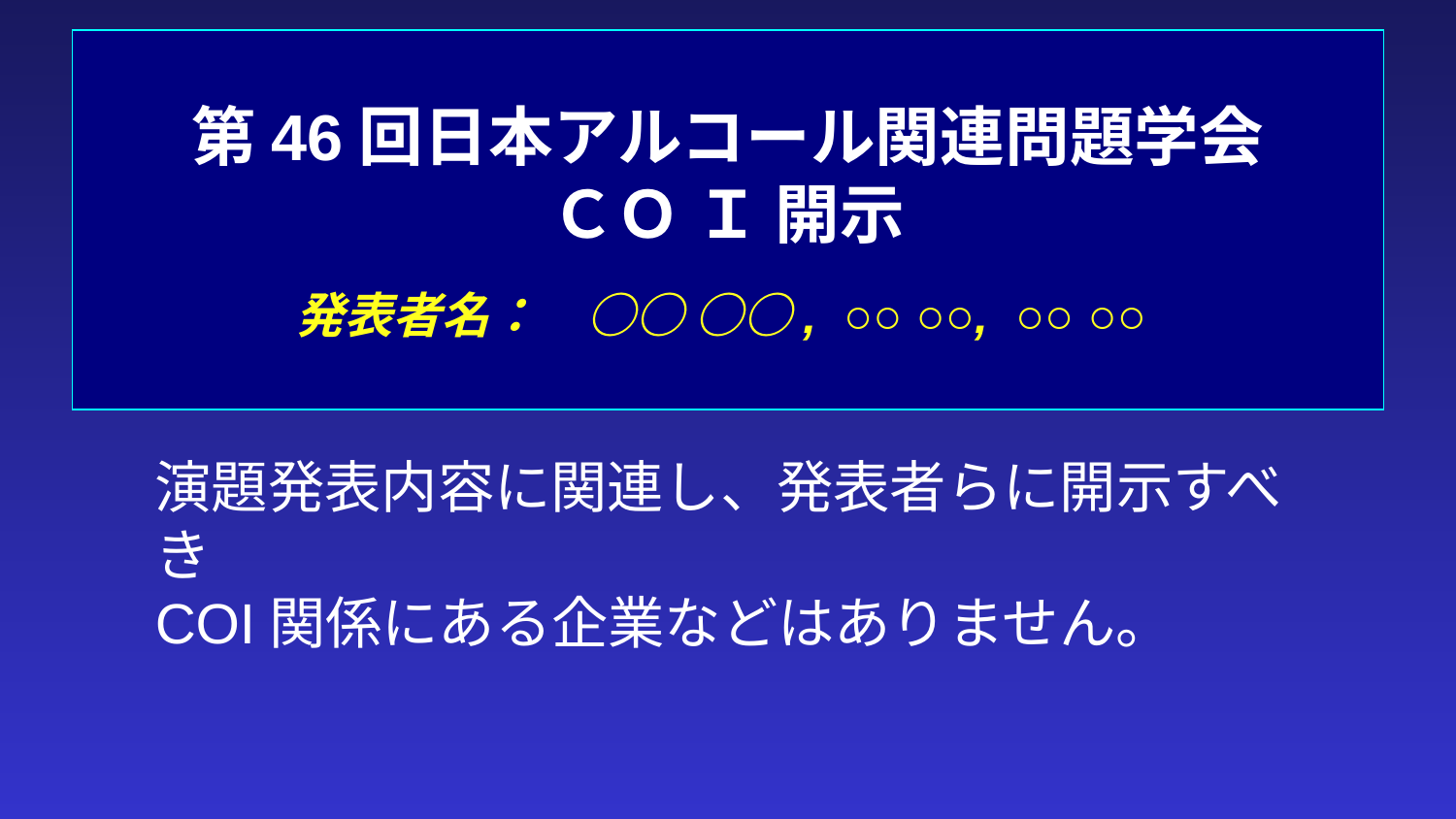

第46回日本アルコール関連問題学会
ＣＯ Ｉ 開示
　
発表者名：　○○ ○○,  ○○ ○○,  ○○ ○○

演題発表内容に関連し、発表者らに開示すべき
COI関係にある企業などはありません。